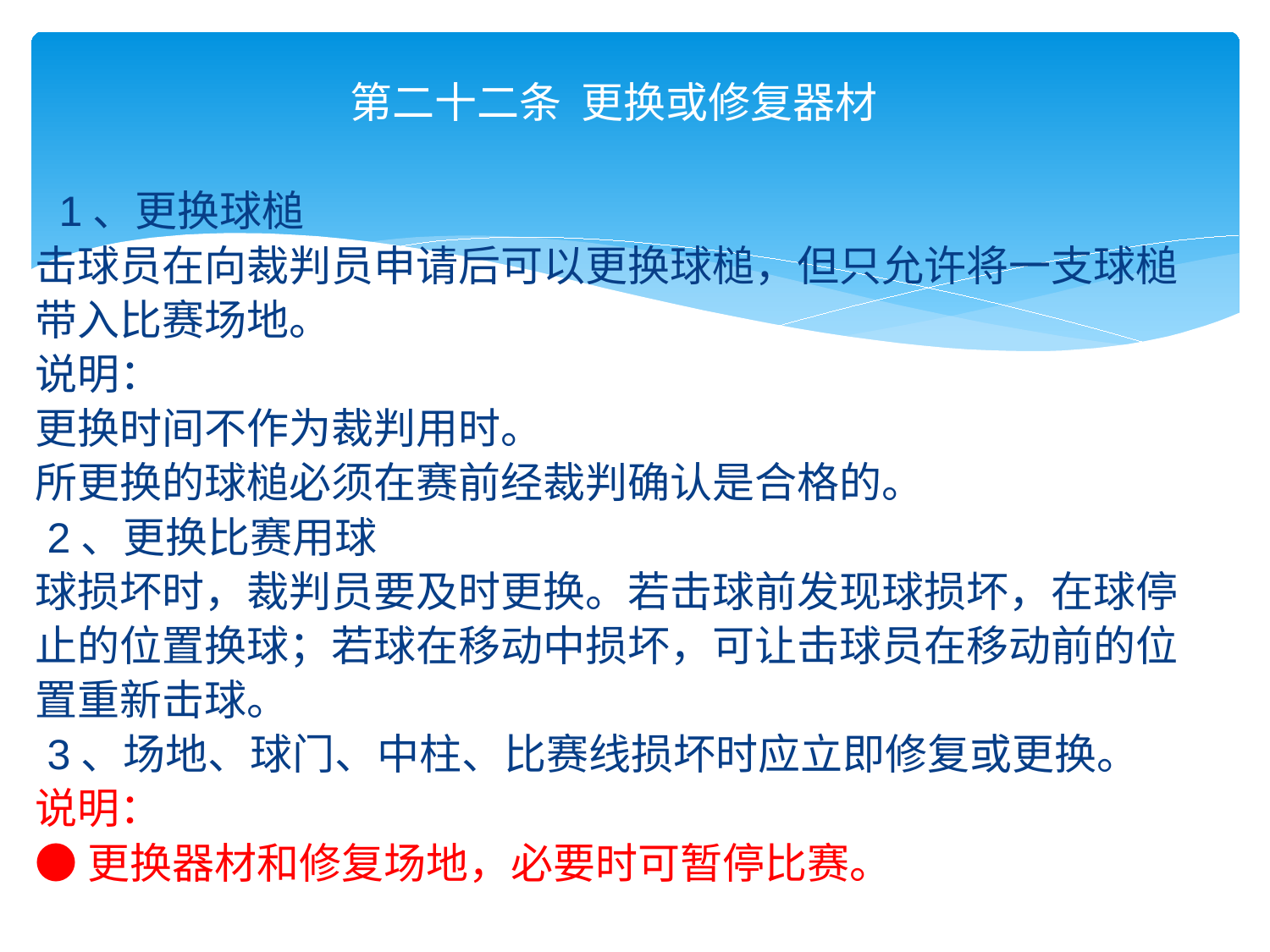

第二十二条  更换或修复器材

  1、更换球槌
击球员在向裁判员申请后可以更换球槌，但只允许将一支球槌带入比赛场地。
说明：
更换时间不作为裁判用时。
所更换的球槌必须在赛前经裁判确认是合格的。
 2、更换比赛用球
球损坏时，裁判员要及时更换。若击球前发现球损坏，在球停止的位置换球；若球在移动中损坏，可让击球员在移动前的位置重新击球。
 3、场地、球门、中柱、比赛线损坏时应立即修复或更换。
说明：
●更换器材和修复场地，必要时可暂停比赛。